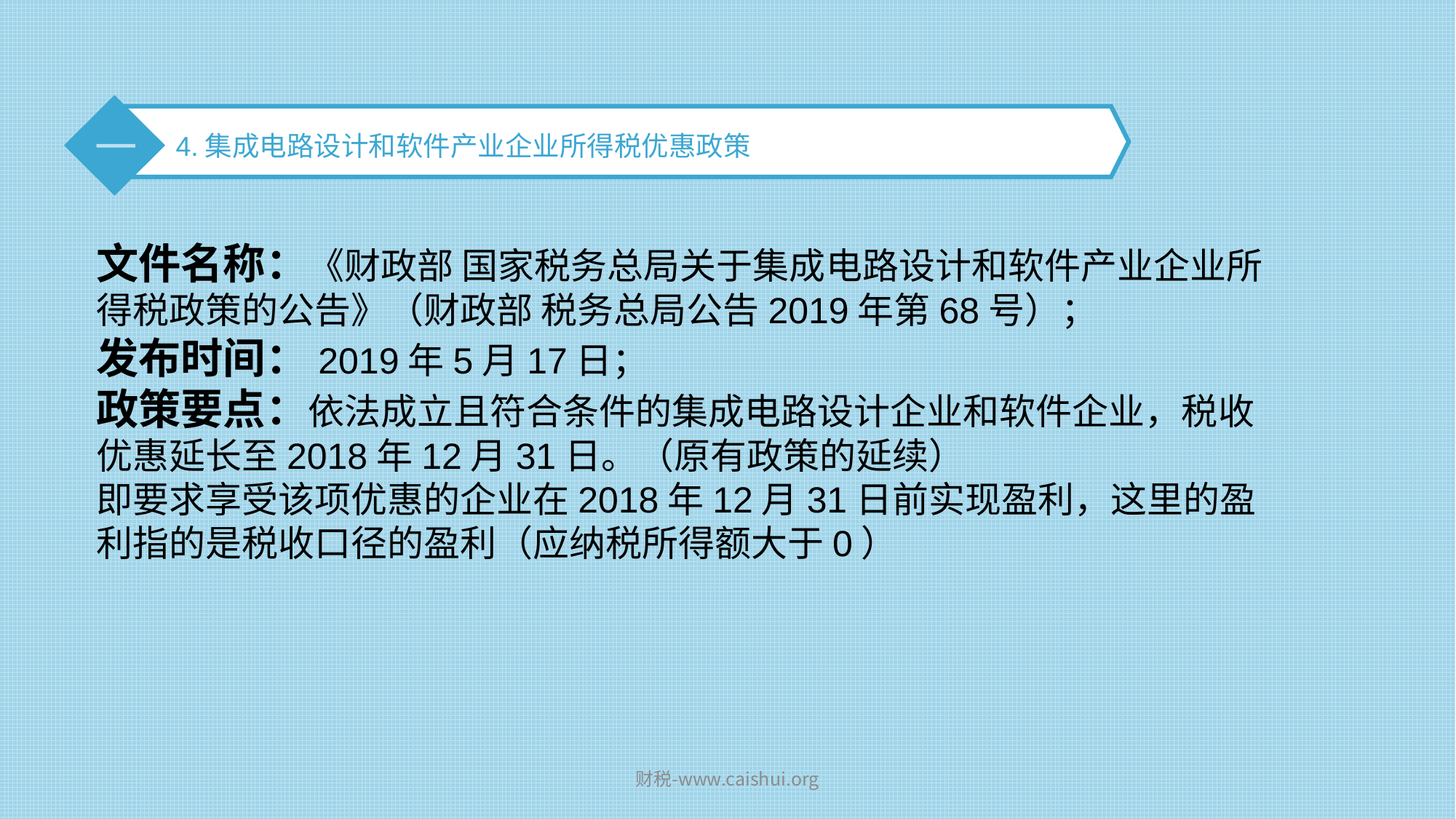

一
3.固定资产加速折旧优惠政策适用范围扩大
4.集成电路设计和软件产业企业所得税优惠政策
文件名称：《财政部 国家税务总局关于集成电路设计和软件产业企业所得税政策的公告》（财政部 税务总局公告2019年第68号）；
发布时间：2019年5月17日；
政策要点：依法成立且符合条件的集成电路设计企业和软件企业，税收优惠延长至2018年12月31日。（原有政策的延续）
即要求享受该项优惠的企业在2018年12月31日前实现盈利，这里的盈利指的是税收口径的盈利（应纳税所得额大于0）

财税-www.caishui.org